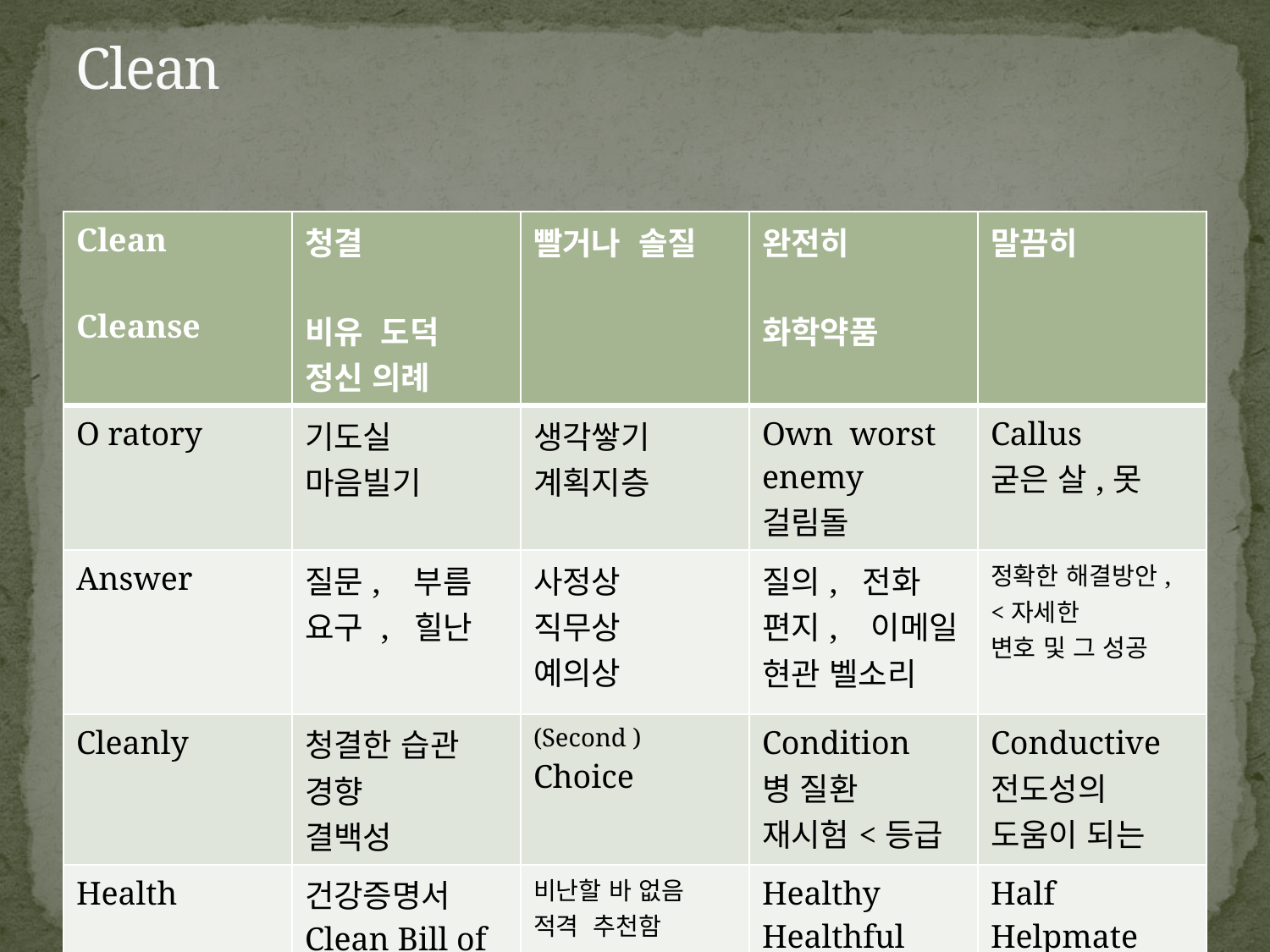

# Clean
| Clean Cleanse | 청결 비유 도덕 정신 의례 | 빨거나 솔질 | 완전히 화학약품 | 말끔히 |
| --- | --- | --- | --- | --- |
| O ratory | 기도실 마음빌기 | 생각쌓기 계획지층 | Own worst enemy 걸림돌 | Callus 굳은 살,못 |
| Answer | 질문, 부름 요구 , 힐난 | 사정상 직무상 예의상 | 질의, 전화 편지, 이메일 현관 벨소리 | 정확한 해결방안, <자세한 변호 및 그 성공 |
| Cleanly | 청결한 습관 경향 결백성 | (Second ) Choice | Condition 병 질환 재시험<등급 | Conductive 전도성의 도움이 되는 |
| Health | 건강증명서 Clean Bill of Health | 비난할 바 없음 적격 추천함 | Healthy Healthful | Half Helpmate Happiness |